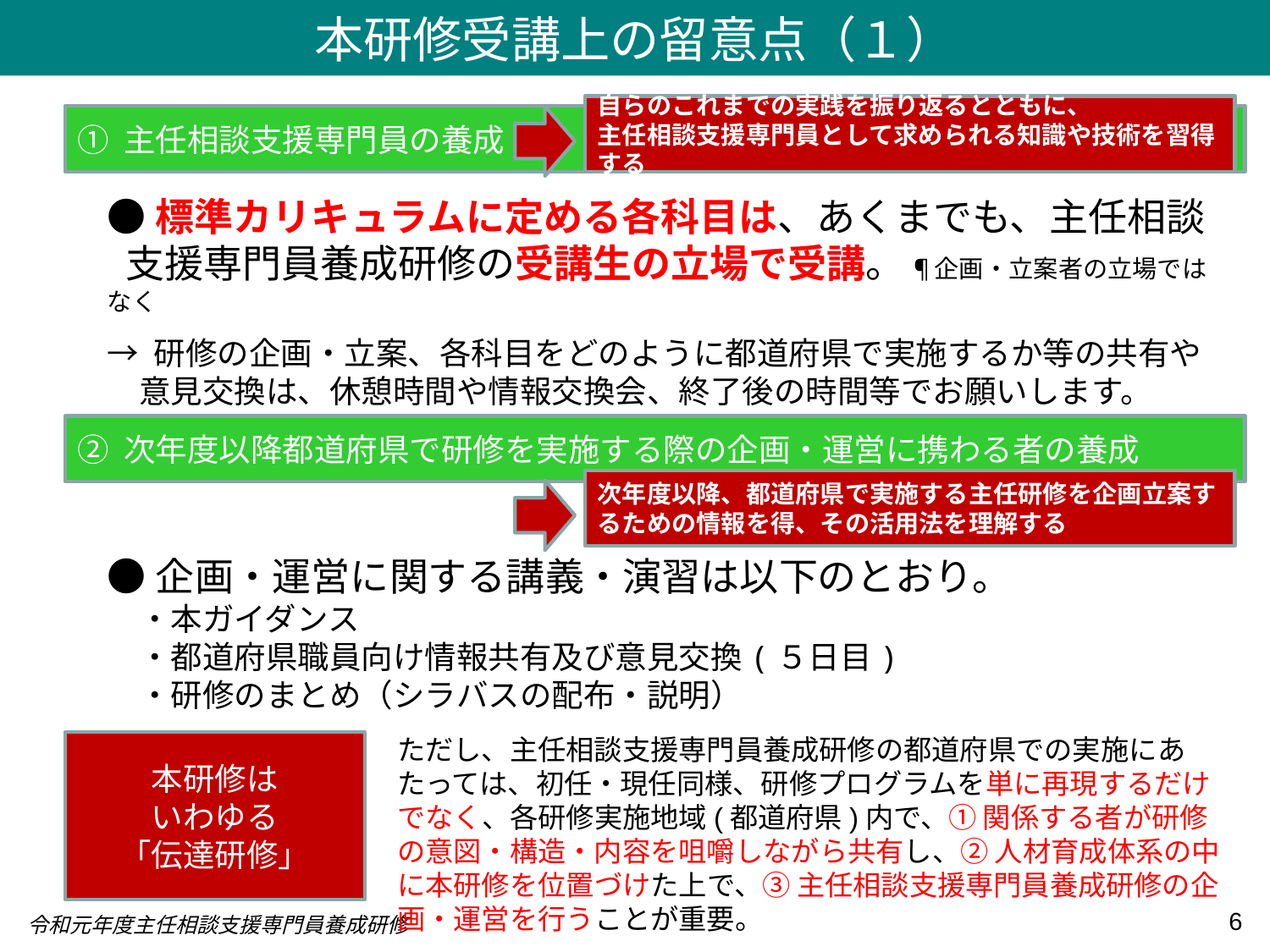

本研修受講上の留意点（１）
自らのこれまでの実践を振り返るとともに、
主任相談支援専門員として求められる知識や技術を習得する
① 主任相談支援専門員の養成

●標準カリキュラムに定める各科目は、あくまでも、主任相談
 支援専門員養成研修の受講生の立場で受講。¶企画・立案者の立場ではなく

→ 研修の企画・立案、各科目をどのように都道府県で実施するか等の共有や
　意見交換は、休憩時間や情報交換会、終了後の時間等でお願いします。
② 次年度以降都道府県で研修を実施する際の企画・運営に携わる者の養成
次年度以降、都道府県で実施する主任研修を企画立案するための情報を得、その活用法を理解する

●企画・運営に関する講義・演習は以下のとおり。
　・本ガイダンス
　・都道府県職員向け情報共有及び意見交換(５日目)
　・研修のまとめ（シラバスの配布・説明）
ただし、主任相談支援専門員養成研修の都道府県での実施にあたっては、初任・現任同様、研修プログラムを単に再現するだけでなく、各研修実施地域(都道府県)内で、① 関係する者が研修の意図・構造・内容を咀嚼しながら共有し、② 人材育成体系の中に本研修を位置づけた上で、③ 主任相談支援専門員養成研修の企画・運営を行うことが重要。
本研修は
いわゆる
「伝達研修」
6
令和元年度主任相談支援専門員養成研修